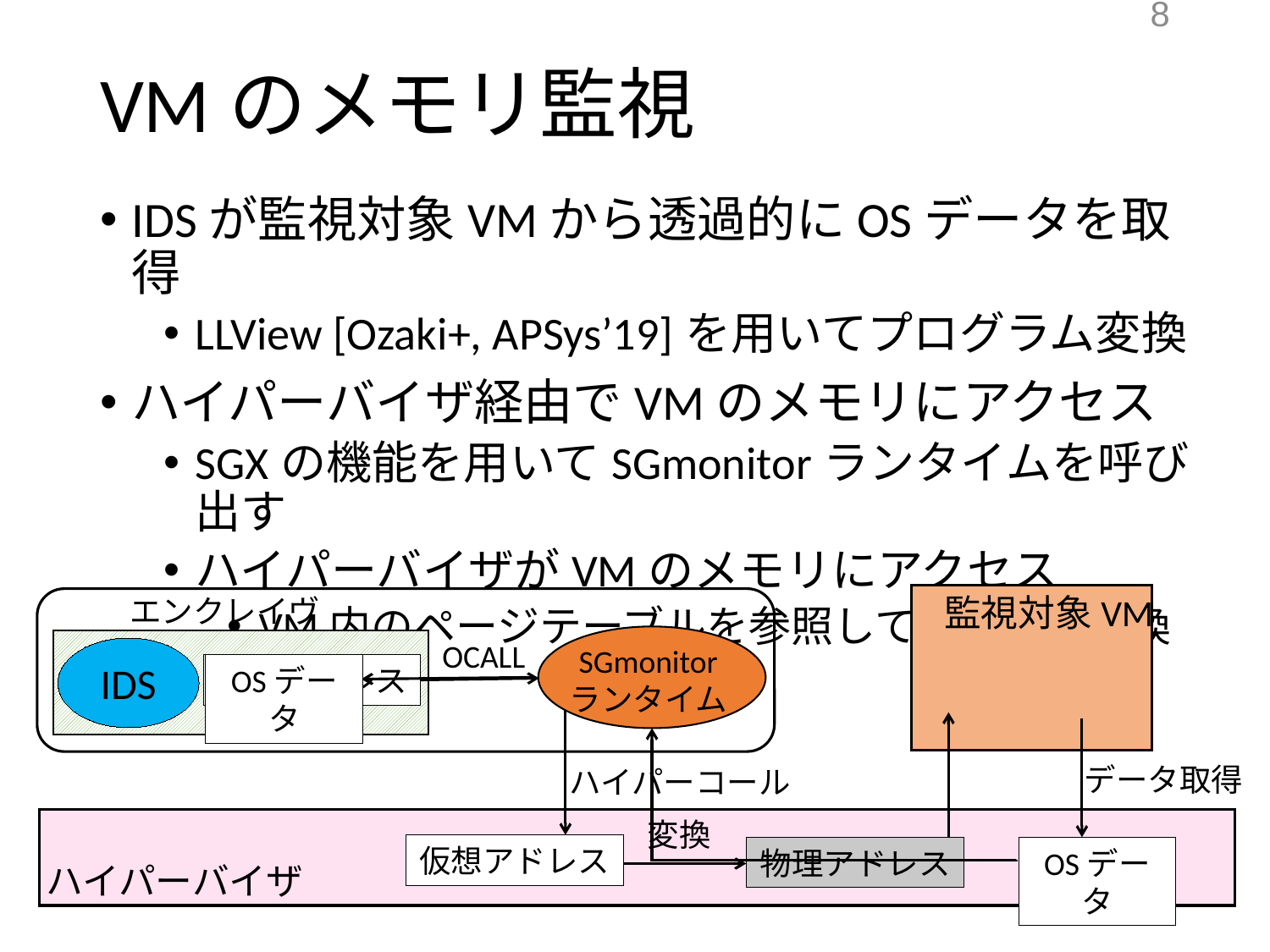

8
# VMのメモリ監視
IDSが監視対象VMから透過的にOSデータを取得
LLView [Ozaki+, APSys’19]を用いてプログラム変換
ハイパーバイザ経由でVMのメモリにアクセス
SGXの機能を用いてSGmonitorランタイムを呼び出す
ハイパーバイザがVMのメモリにアクセス
VM内のページテーブルを参照してアドレス変換
監視対象VM
エンクレイヴ

　OCALL

SGmonitor
ランタイム
IDS
仮想アドレス
OSデータ
データ取得
ハイパーコール
変換

仮想アドレス
物理アドレス
OSデータ
ハイパーバイザ